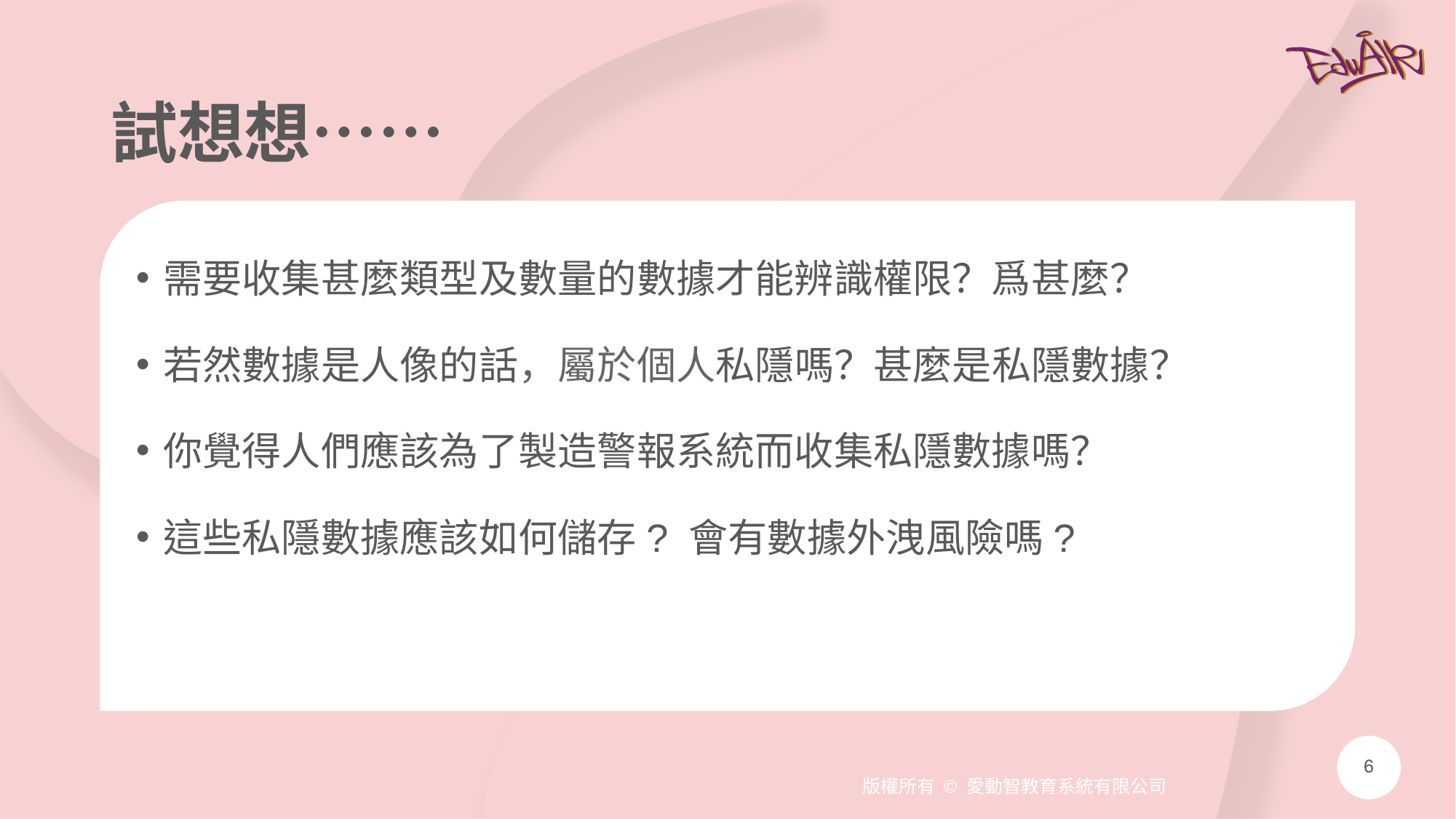

# 試想想……
需要收集甚麼類型及數量的數據才能辨識權限？爲甚麼？
若然數據是人像的話，屬於個人私隱嗎？甚麼是私隱數據？
你覺得人們應該為了製造警報系統而收集私隱數據嗎？
這些私隱數據應該如何儲存? 會有數據外洩風險嗎?
6